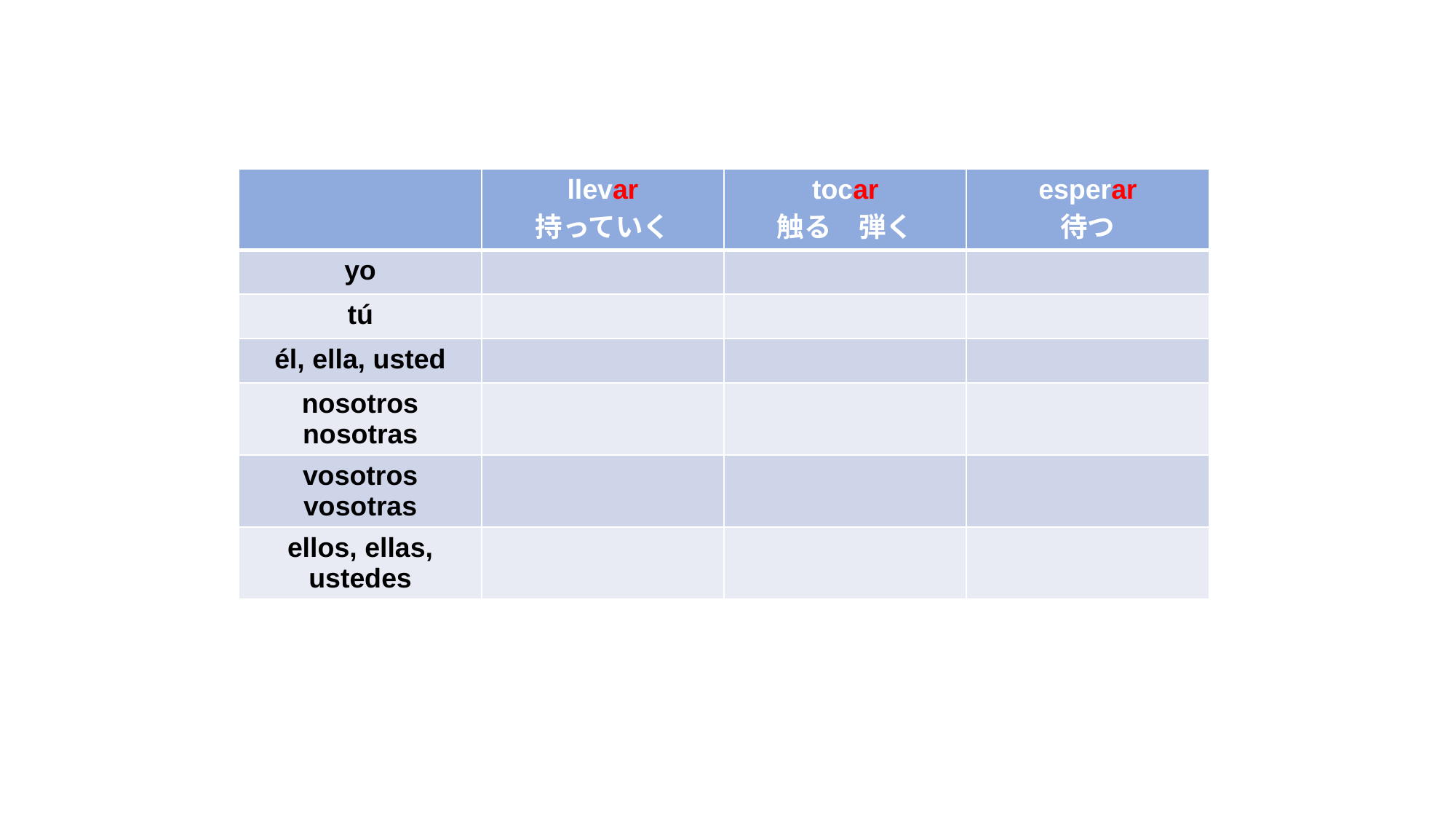

|  | llevar 持っていく | tocar 触る　弾く | esperar 待つ |
| --- | --- | --- | --- |
| yo |  |  |  |
| tú |  |  |  |
| él, ella, usted |  |  |  |
| nosotros nosotras |  |  |  |
| vosotros vosotras |  |  |  |
| ellos, ellas, ustedes |  |  |  |